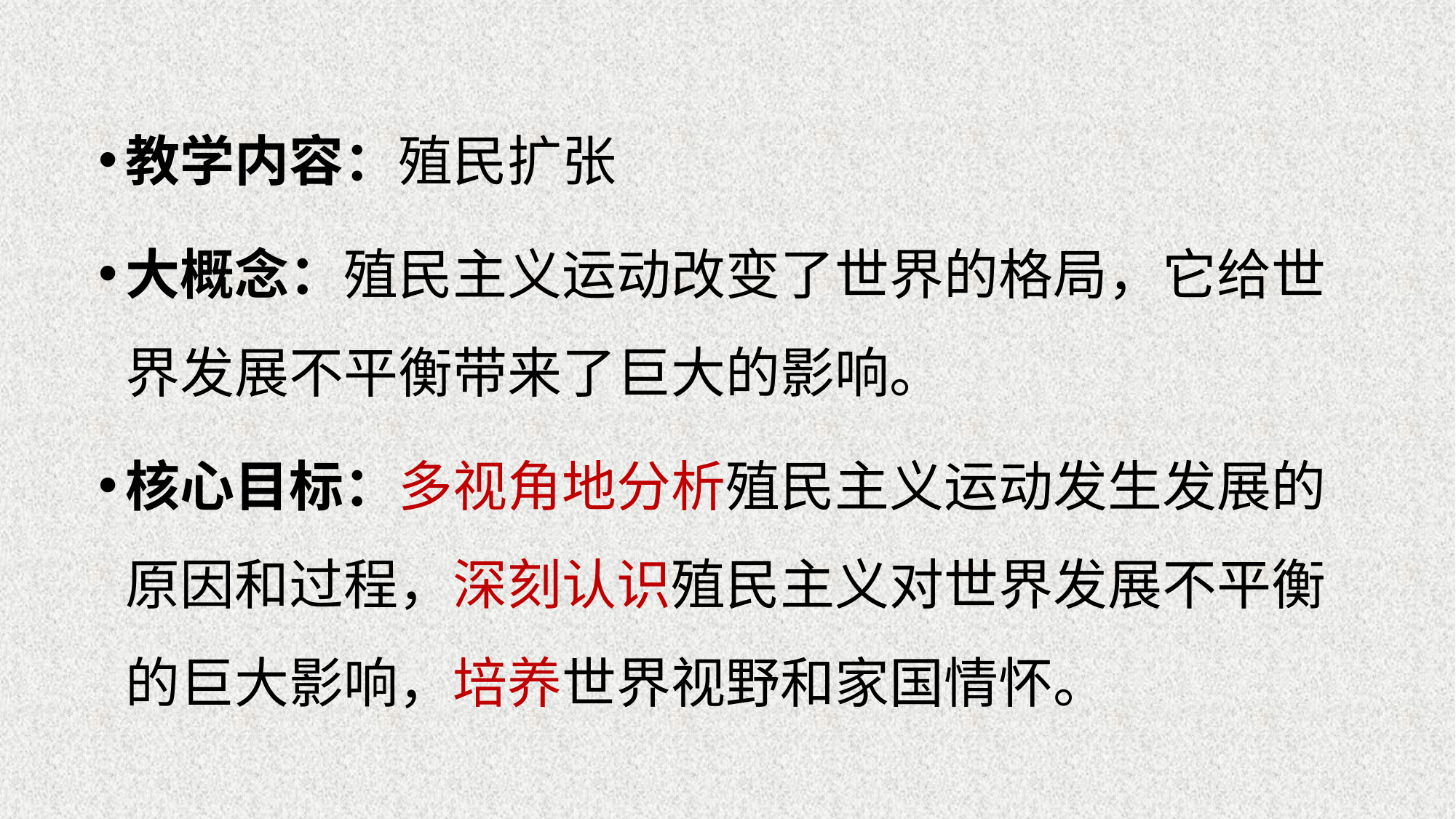

教学内容：殖民扩张
大概念：殖民主义运动改变了世界的格局，它给世界发展不平衡带来了巨大的影响。
核心目标：多视角地分析殖民主义运动发生发展的原因和过程，深刻认识殖民主义对世界发展不平衡的巨大影响，培养世界视野和家国情怀。